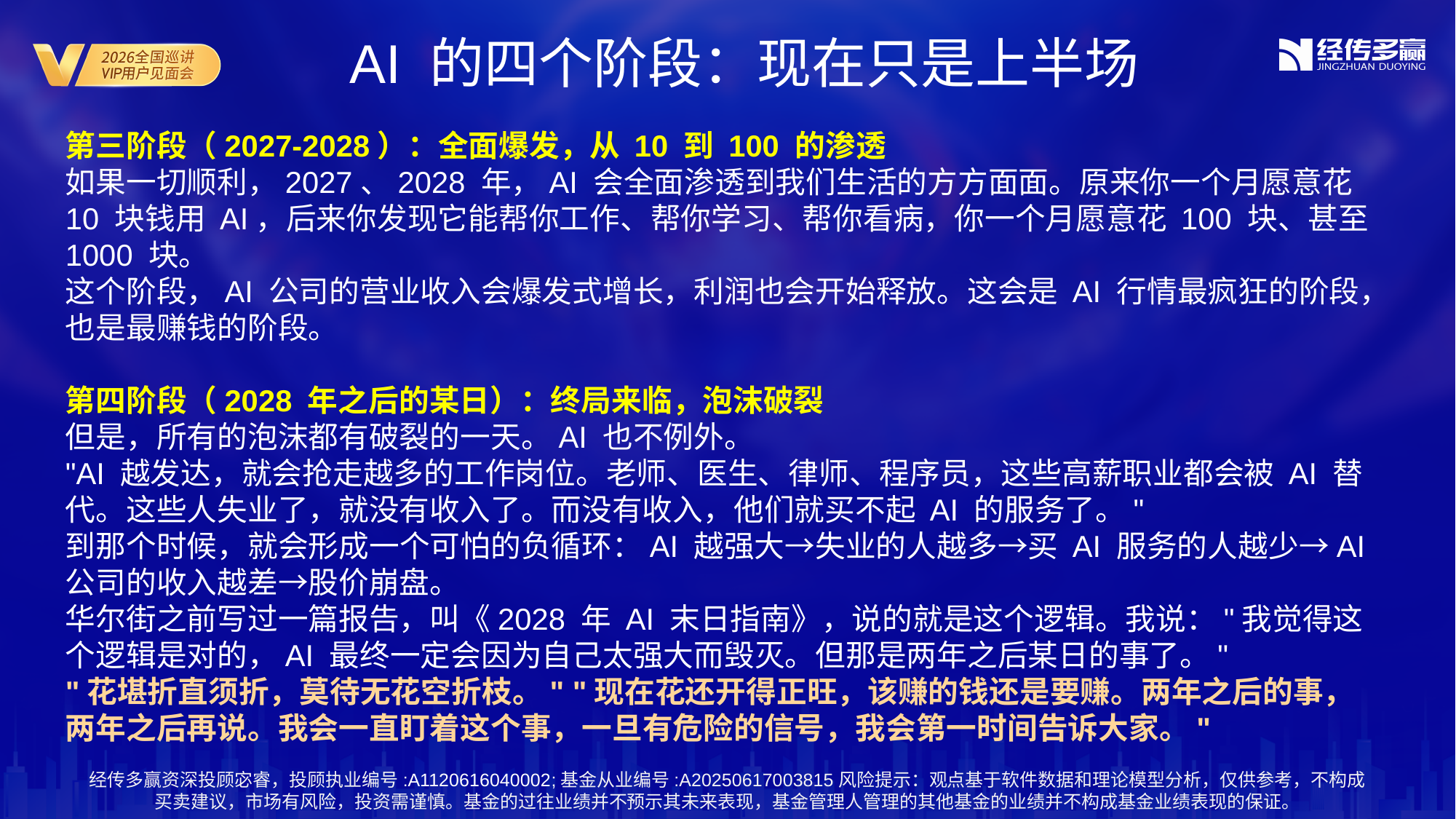

AI 的四个阶段：现在只是上半场
第三阶段（2027-2028）：全面爆发，从 10 到 100 的渗透
如果一切顺利，2027、2028 年，AI 会全面渗透到我们生活的方方面面。原来你一个月愿意花 10 块钱用 AI，后来你发现它能帮你工作、帮你学习、帮你看病，你一个月愿意花 100 块、甚至 1000 块。
这个阶段，AI 公司的营业收入会爆发式增长，利润也会开始释放。这会是 AI 行情最疯狂的阶段，也是最赚钱的阶段。

第四阶段（2028 年之后的某日）：终局来临，泡沫破裂
但是，所有的泡沫都有破裂的一天。AI 也不例外。
"AI 越发达，就会抢走越多的工作岗位。老师、医生、律师、程序员，这些高薪职业都会被 AI 替代。这些人失业了，就没有收入了。而没有收入，他们就买不起 AI 的服务了。"
到那个时候，就会形成一个可怕的负循环：AI 越强大→失业的人越多→买 AI 服务的人越少→AI 公司的收入越差→股价崩盘。
华尔街之前写过一篇报告，叫《2028 年 AI 末日指南》，说的就是这个逻辑。我说："我觉得这个逻辑是对的，AI 最终一定会因为自己太强大而毁灭。但那是两年之后某日的事了。"
"花堪折直须折，莫待无花空折枝。" "现在花还开得正旺，该赚的钱还是要赚。两年之后的事，两年之后再说。我会一直盯着这个事，一旦有危险的信号，我会第一时间告诉大家。"
经传多赢资深投顾宓睿，投顾执业编号:A1120616040002;基金从业编号:A20250617003815风险提示：观点基于软件数据和理论模型分析，仅供参考，不构成买卖建议，市场有风险，投资需谨慎。基金的过往业绩并不预示其未来表现，基金管理人管理的其他基金的业绩并不构成基金业绩表现的保证。